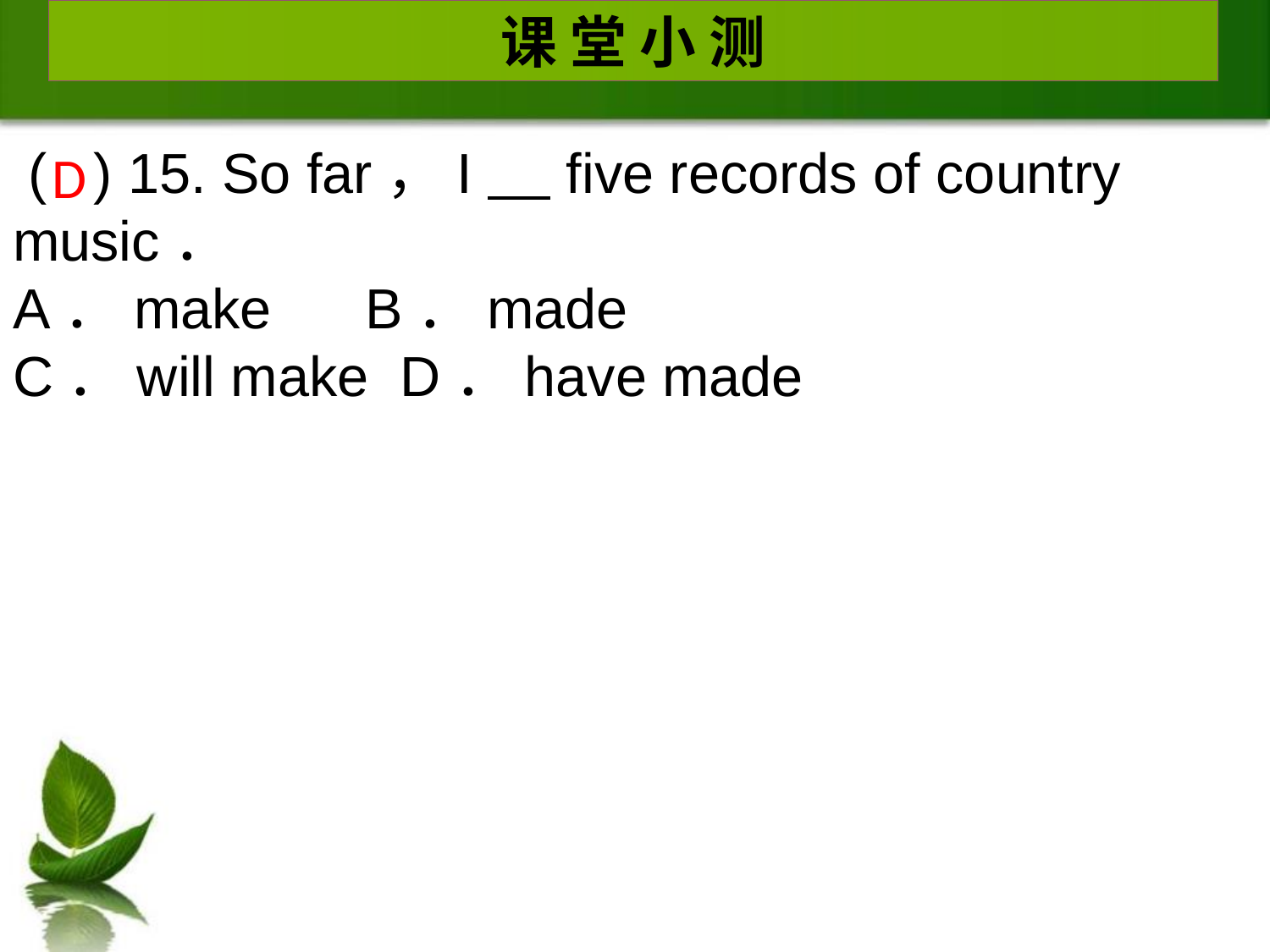

课 堂 小 测
 (   ) 15. So far，I      five records of country music．
A．make      B．made
C．will make  D．have made
D